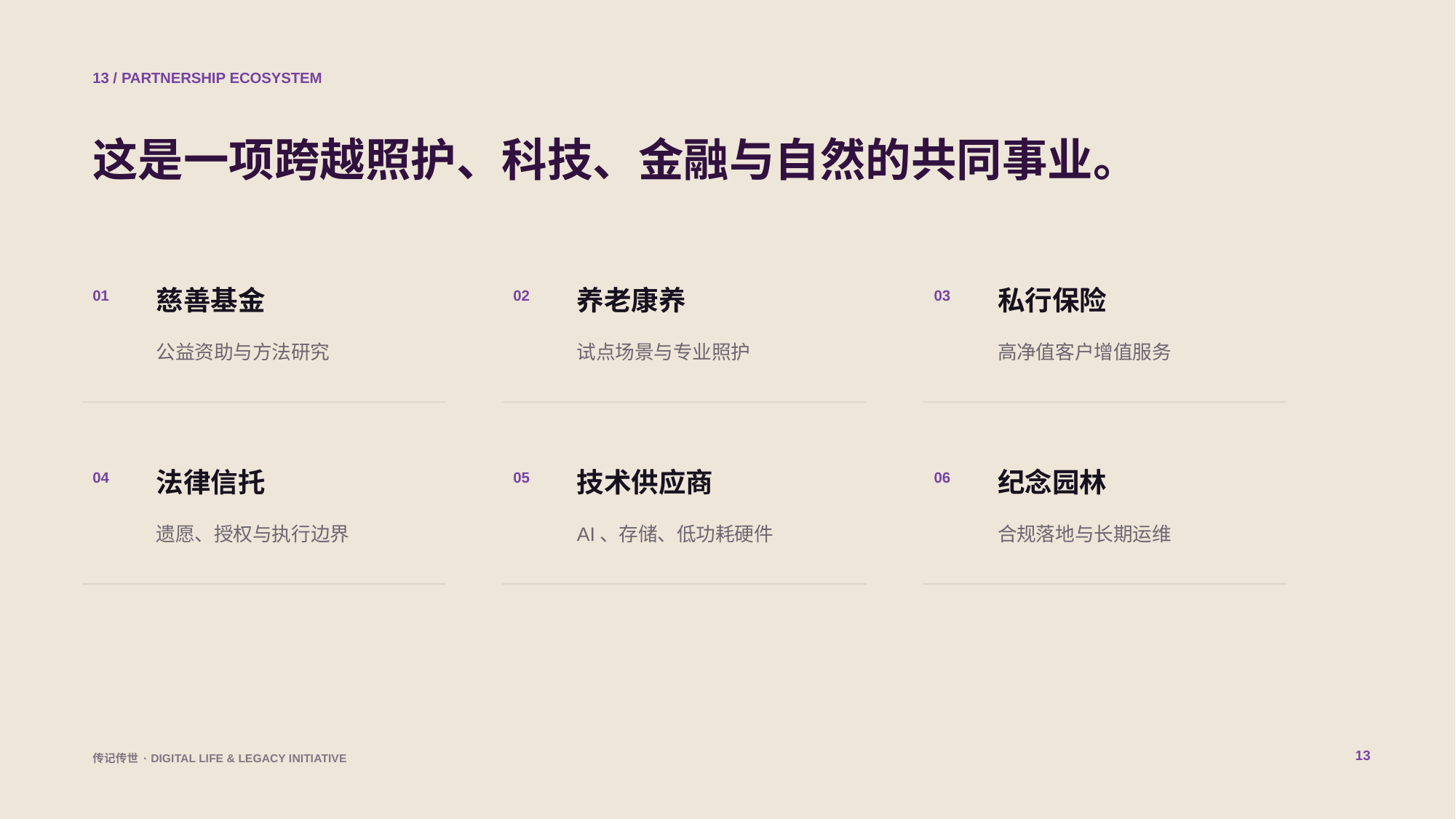

13 / PARTNERSHIP ECOSYSTEM
这是一项跨越照护、科技、金融与自然的共同事业。
慈善基金
养老康养
私行保险
01
02
03
公益资助与方法研究
试点场景与专业照护
高净值客户增值服务

法律信托
技术供应商
纪念园林
04
05
06
遗愿、授权与执行边界
AI、存储、低功耗硬件
合规落地与长期运维

13
传记传世 · DIGITAL LIFE & LEGACY INITIATIVE